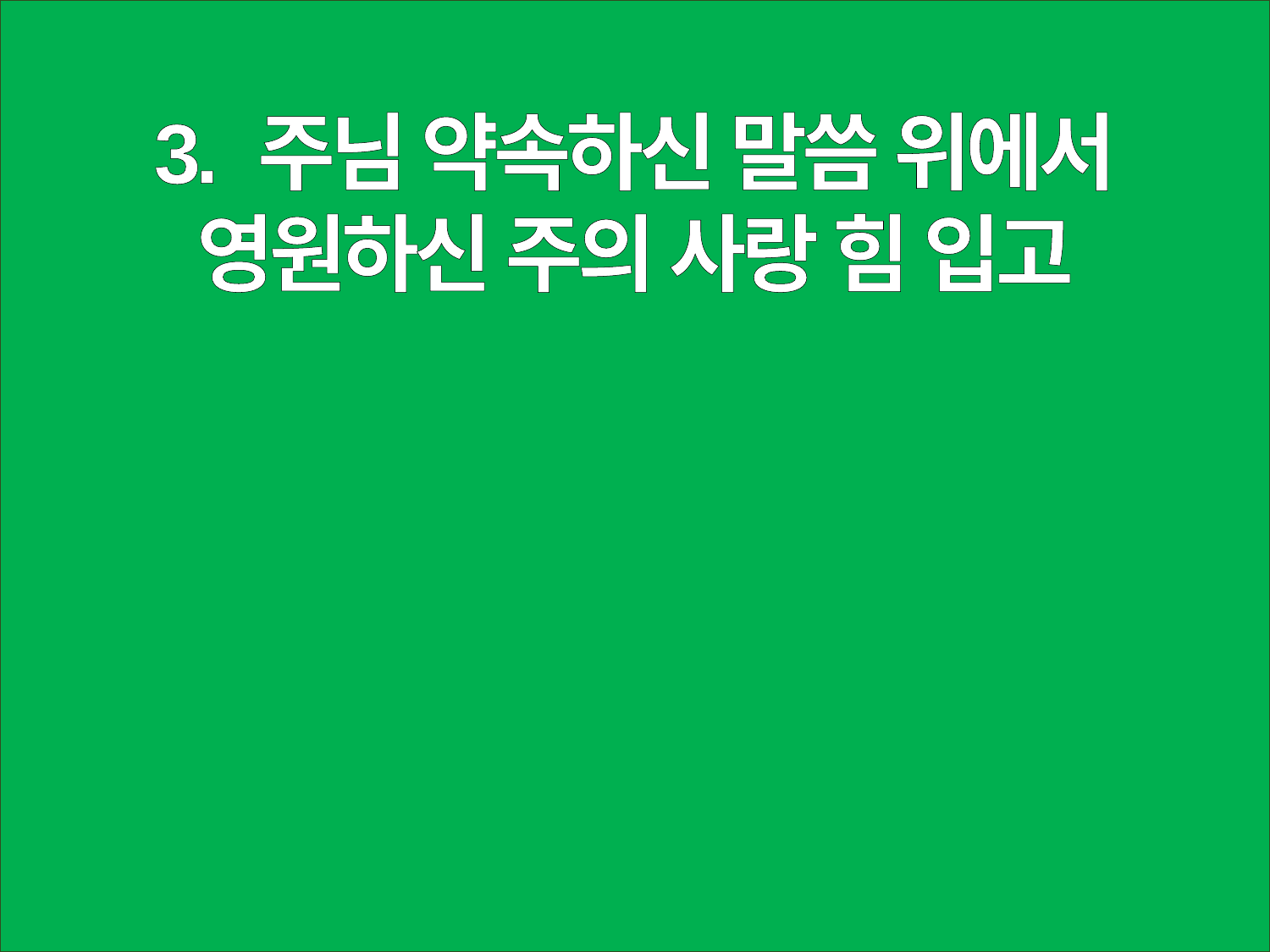

3. 주님 약속하신 말씀 위에서
영원하신 주의 사랑 힘 입고